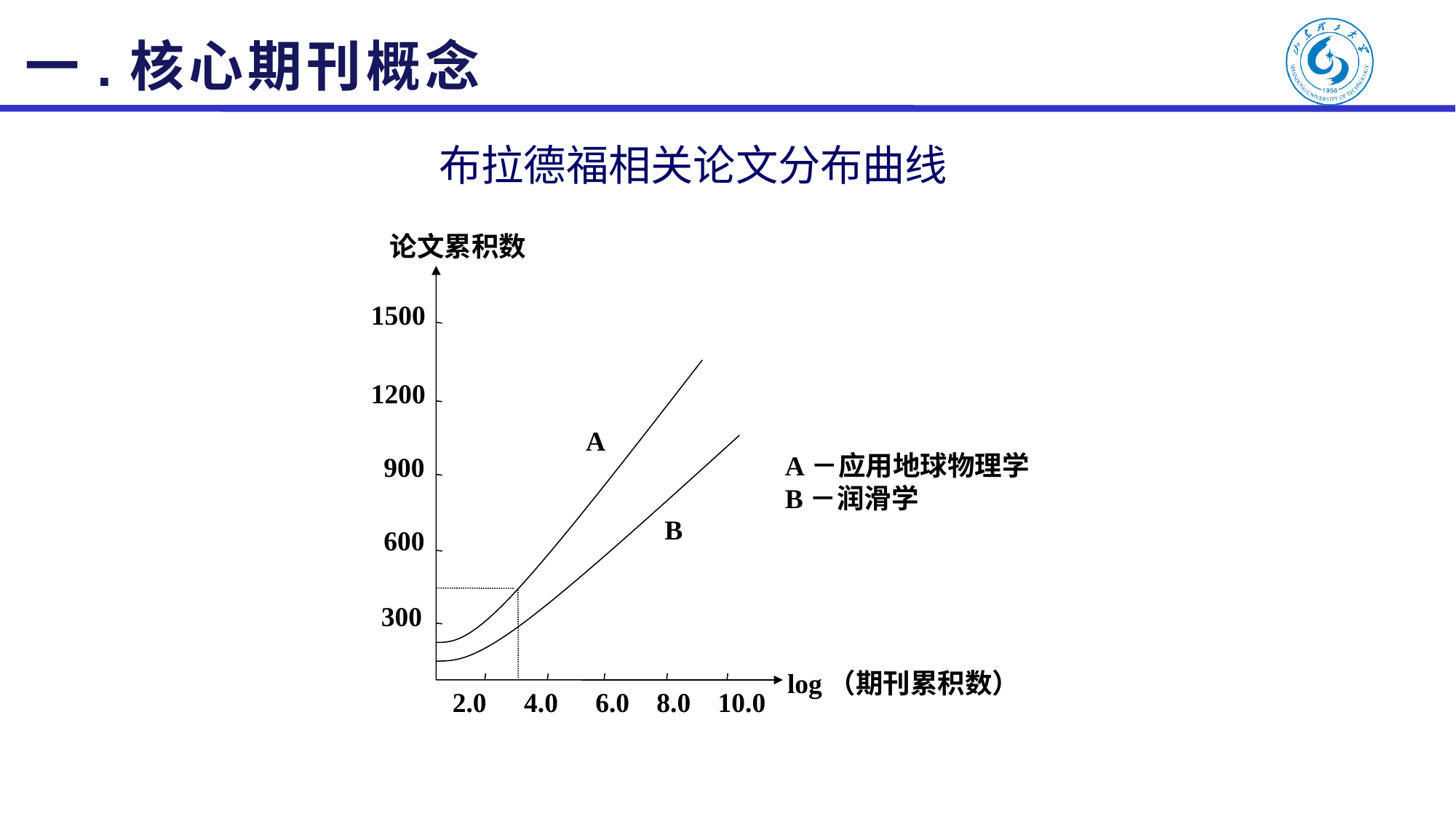

# 一.核心期刊概念
布拉德福相关论文分布曲线
  论文累积数

1500

1200

 900

 600

300

log（期刊累积数）
2.0
4.0
6.0
8.0
10.0
A－应用地球物理学
B－润滑学

A
B